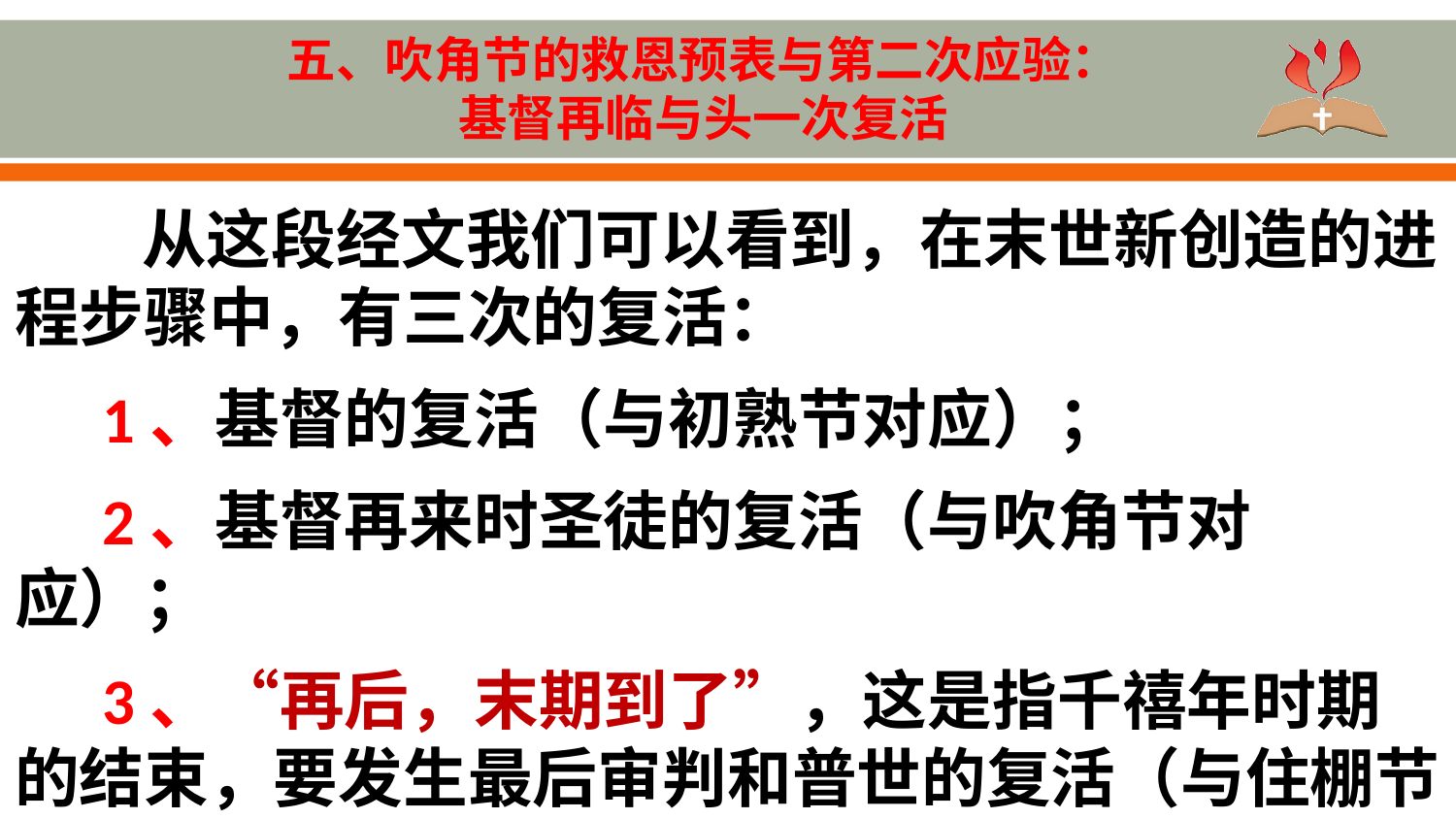

# 五、吹角节的救恩预表与第二次应验： 基督再临与头一次复活
从这段经文我们可以看到，在末世新创造的进程步骤中，有三次的复活：
      1、基督的复活（与初熟节对应）；
 2、基督再来时圣徒的复活（与吹角节对应）；
      3、“再后，末期到了”，这是指千禧年时期的结束，要发生最后审判和普世的复活（与住棚节对应）。